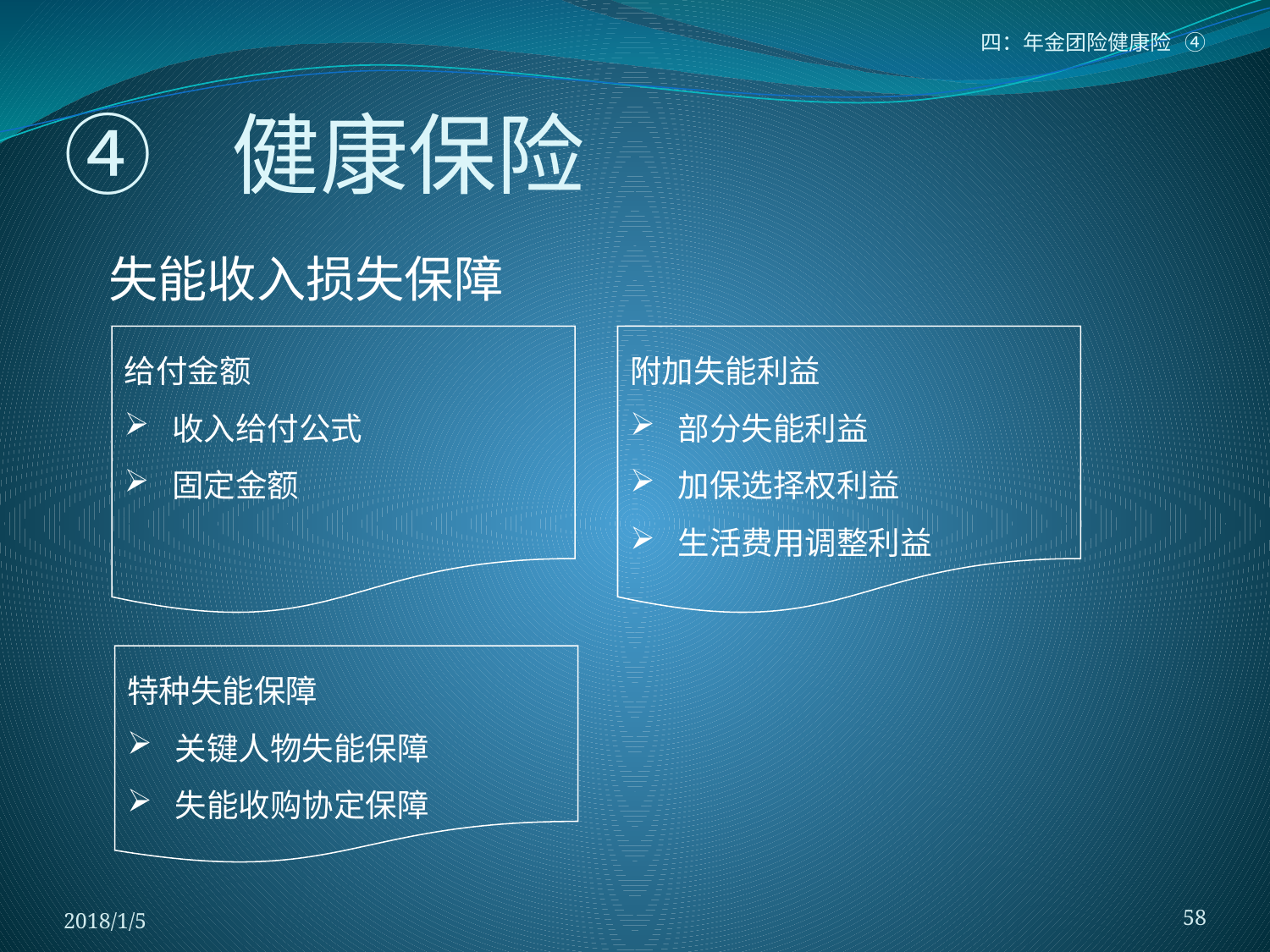

四：年金团险健康险   ④
# ④   健康保险
失能收入损失保障
给付金额
收入给付公式
固定金额
附加失能利益
部分失能利益
加保选择权利益
生活费用调整利益
特种失能保障
关键人物失能保障
失能收购协定保障
2018/1/5
58